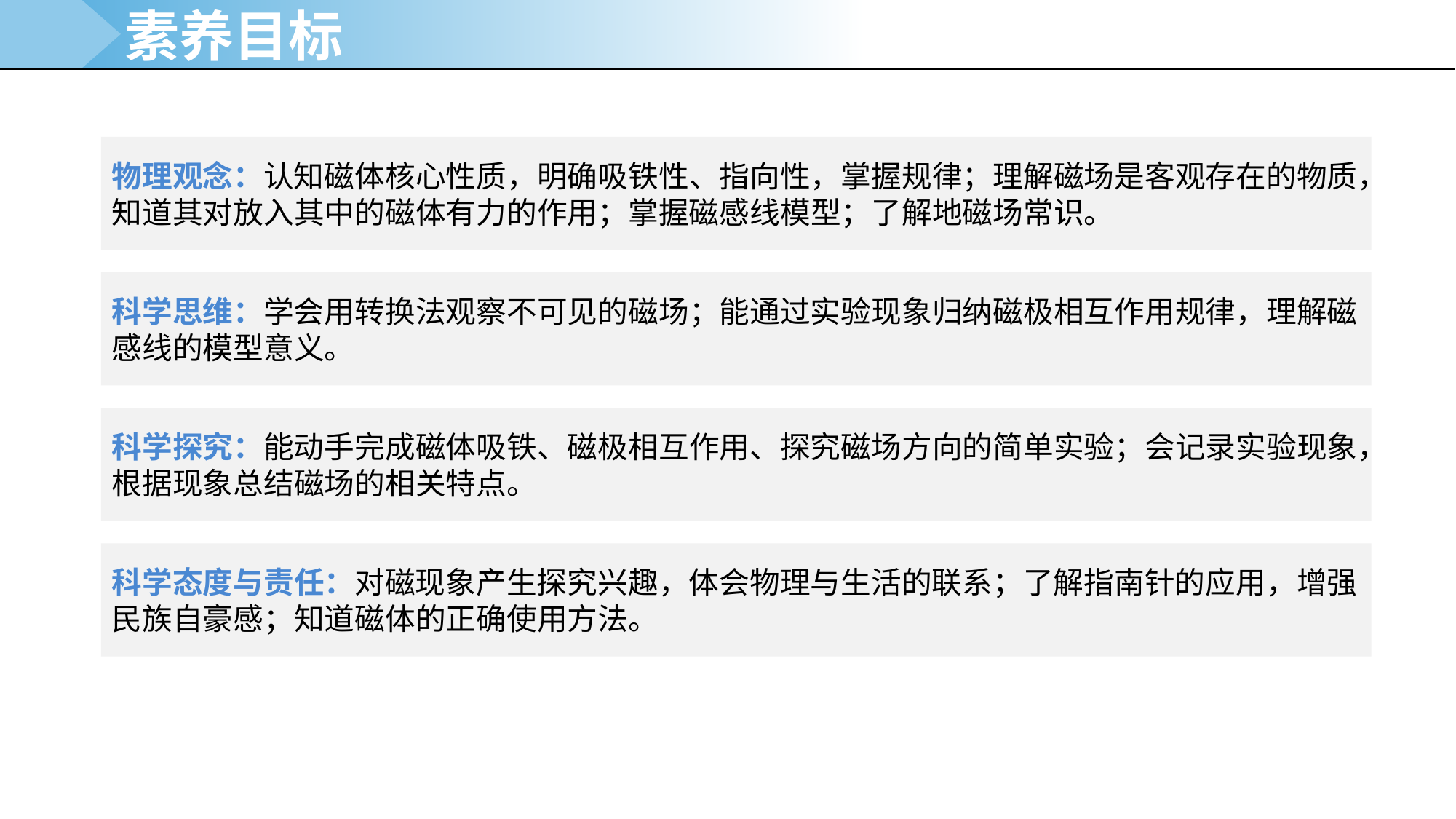

素养目标

物理观念：认知磁体核心性质，明确吸铁性、指向性，掌握规律；理解磁场是客观存在的物质，知道其对放入其中的磁体有力的作用；掌握磁感线模型；了解地磁场常识。
科学思维：学会用转换法观察不可见的磁场；能通过实验现象归纳磁极相互作用规律，理解磁感线的模型意义。
科学探究：能动手完成磁体吸铁、磁极相互作用、探究磁场方向的简单实验；会记录实验现象，根据现象总结磁场的相关特点。
科学态度与责任：对磁现象产生探究兴趣，体会物理与生活的联系；了解指南针的应用，增强民族自豪感；知道磁体的正确使用方法。